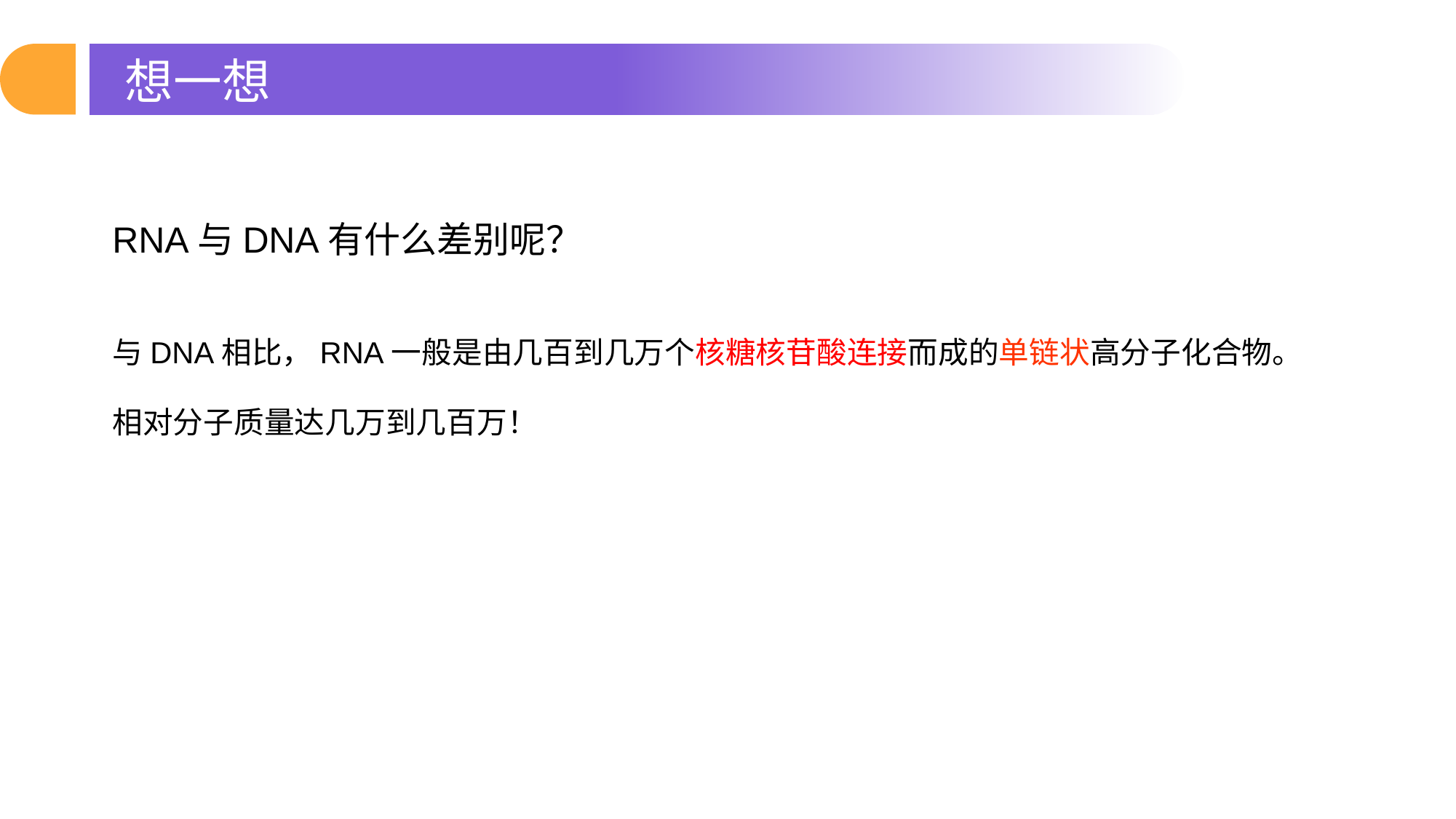

想一想
RNA与DNA有什么差别呢？
与DNA相比，RNA一般是由几百到几万个核糖核苷酸连接而成的单链状高分子化合物。
相对分子质量达几万到几百万！